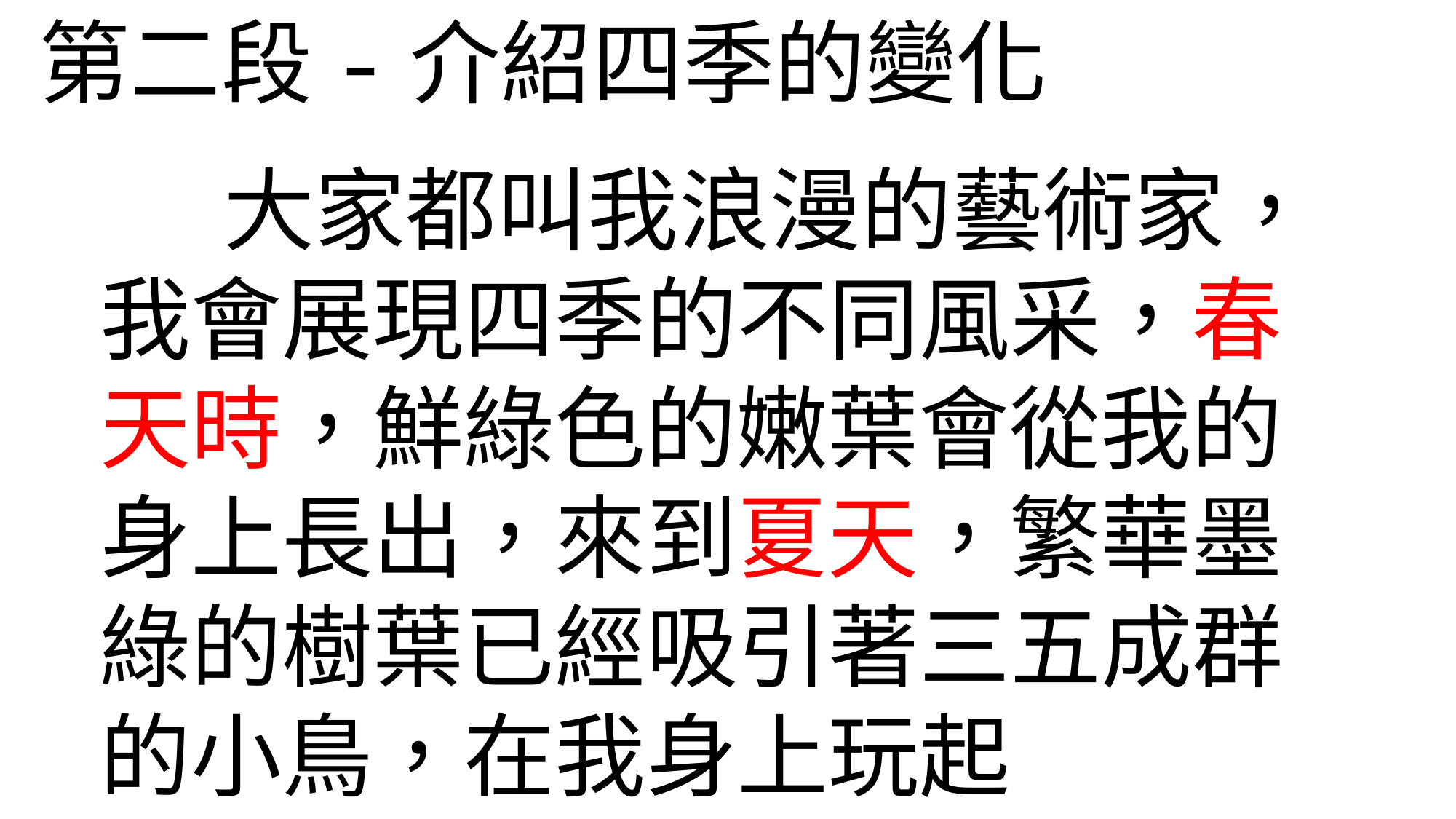

第二段-介紹四季的變化
     大家都叫我浪漫的藝術家，我會展現四季的不同風采，春天時，鮮綠色的嫩葉會從我的身上長出，來到夏天，繁華墨綠的樹葉已經吸引著三五成群的小鳥，在我身上玩起